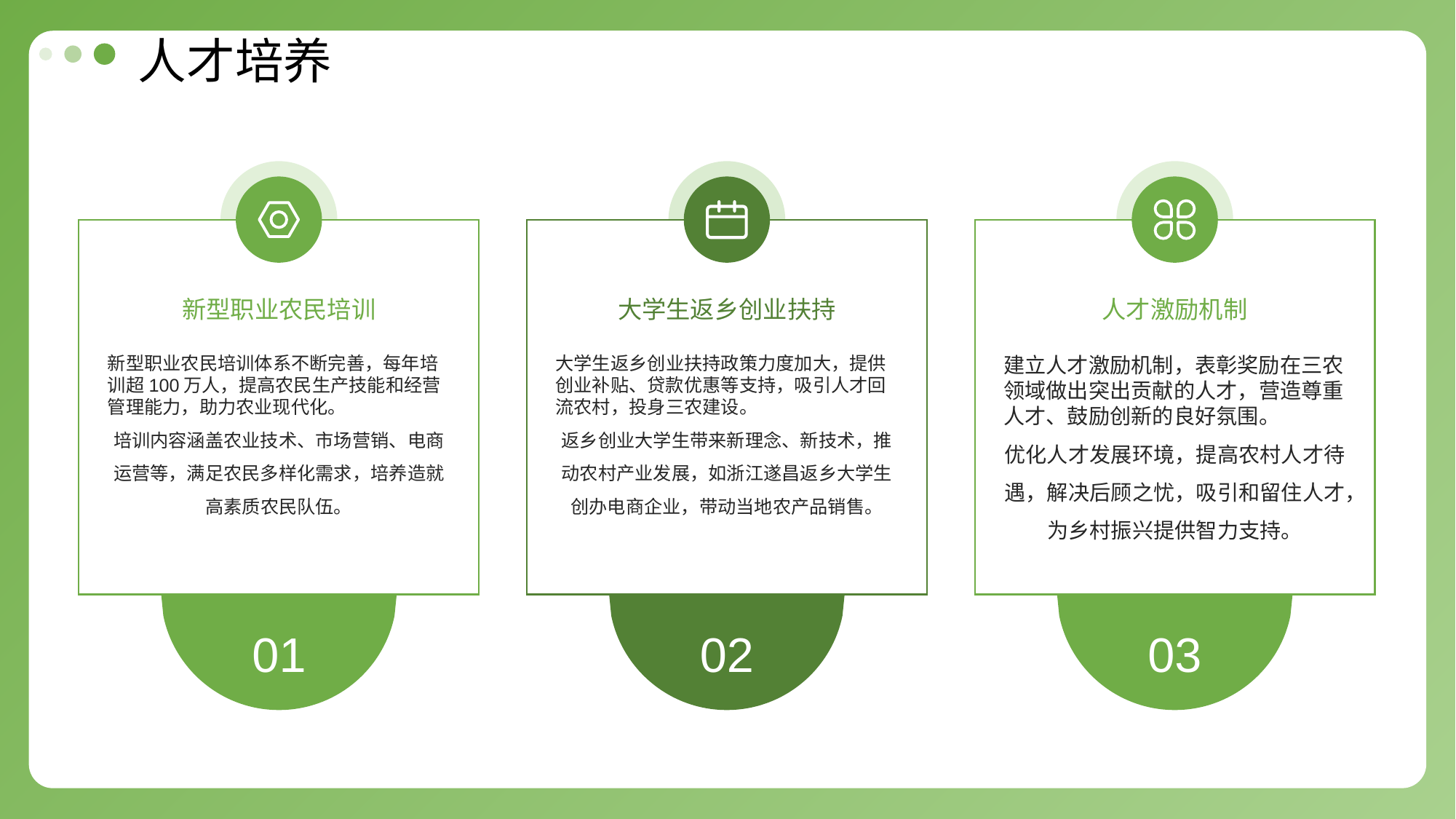

人才培养

新型职业农民培训
大学生返乡创业扶持
人才激励机制
新型职业农民培训体系不断完善，每年培训超100万人，提高农民生产技能和经营管理能力，助力农业现代化。
培训内容涵盖农业技术、市场营销、电商运营等，满足农民多样化需求，培养造就高素质农民队伍。
大学生返乡创业扶持政策力度加大，提供创业补贴、贷款优惠等支持，吸引人才回流农村，投身三农建设。
返乡创业大学生带来新理念、新技术，推动农村产业发展，如浙江遂昌返乡大学生创办电商企业，带动当地农产品销售。
建立人才激励机制，表彰奖励在三农领域做出突出贡献的人才，营造尊重人才、鼓励创新的良好氛围。
优化人才发展环境，提高农村人才待遇，解决后顾之忧，吸引和留住人才，为乡村振兴提供智力支持。

01
02
03